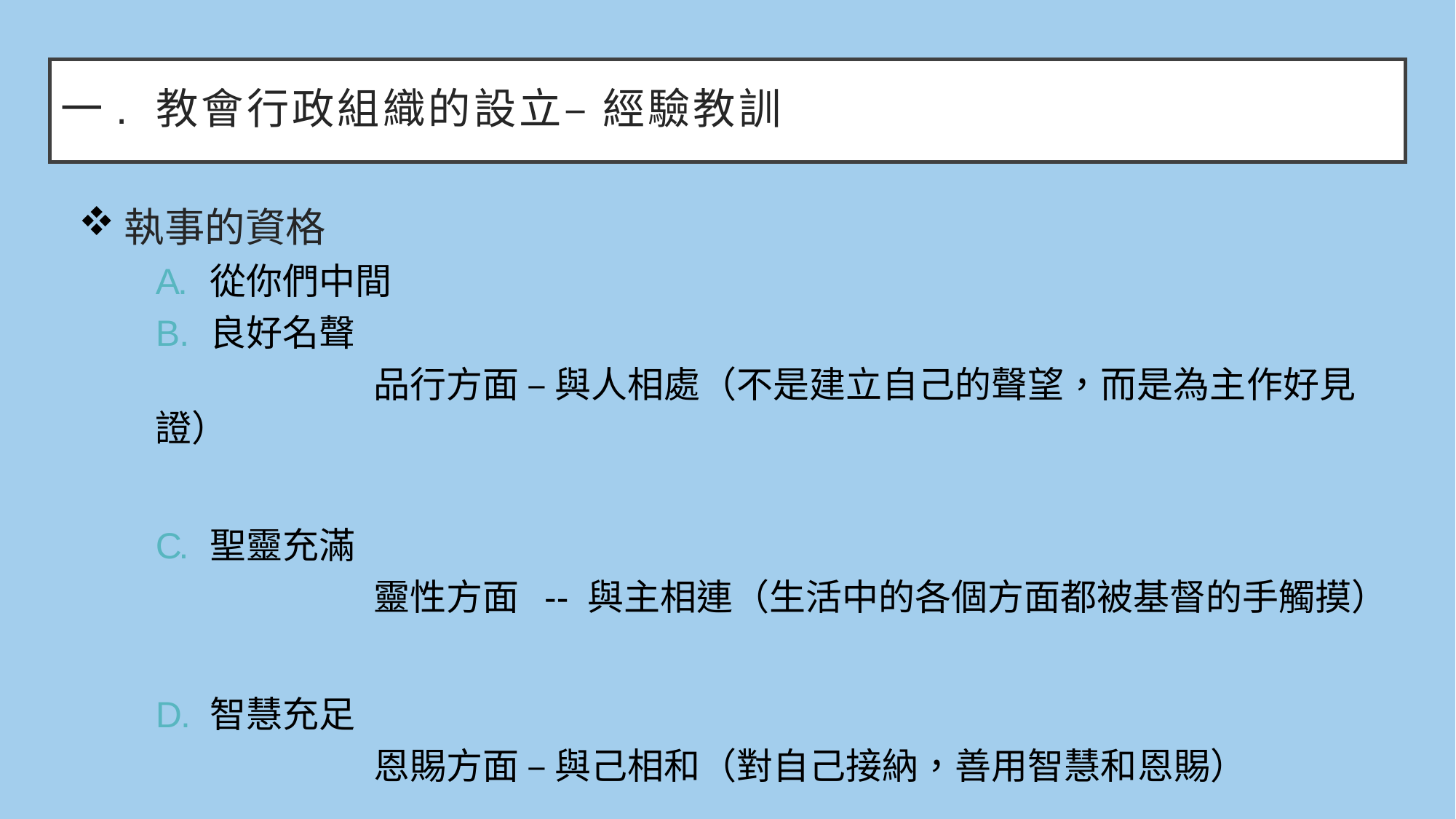

# 一. 教會行政組織的設立– 經驗教訓
執事的資格
從你們中間
良好名聲
		品行方面 – 與人相處（不是建立自己的聲望，而是為主作好見證）

聖靈充滿
		靈性方面  -- 與主相連（生活中的各個方面都被基督的手觸摸）

智慧充足
		恩賜方面 – 與己相和（對自己接納，善用智慧和恩賜）